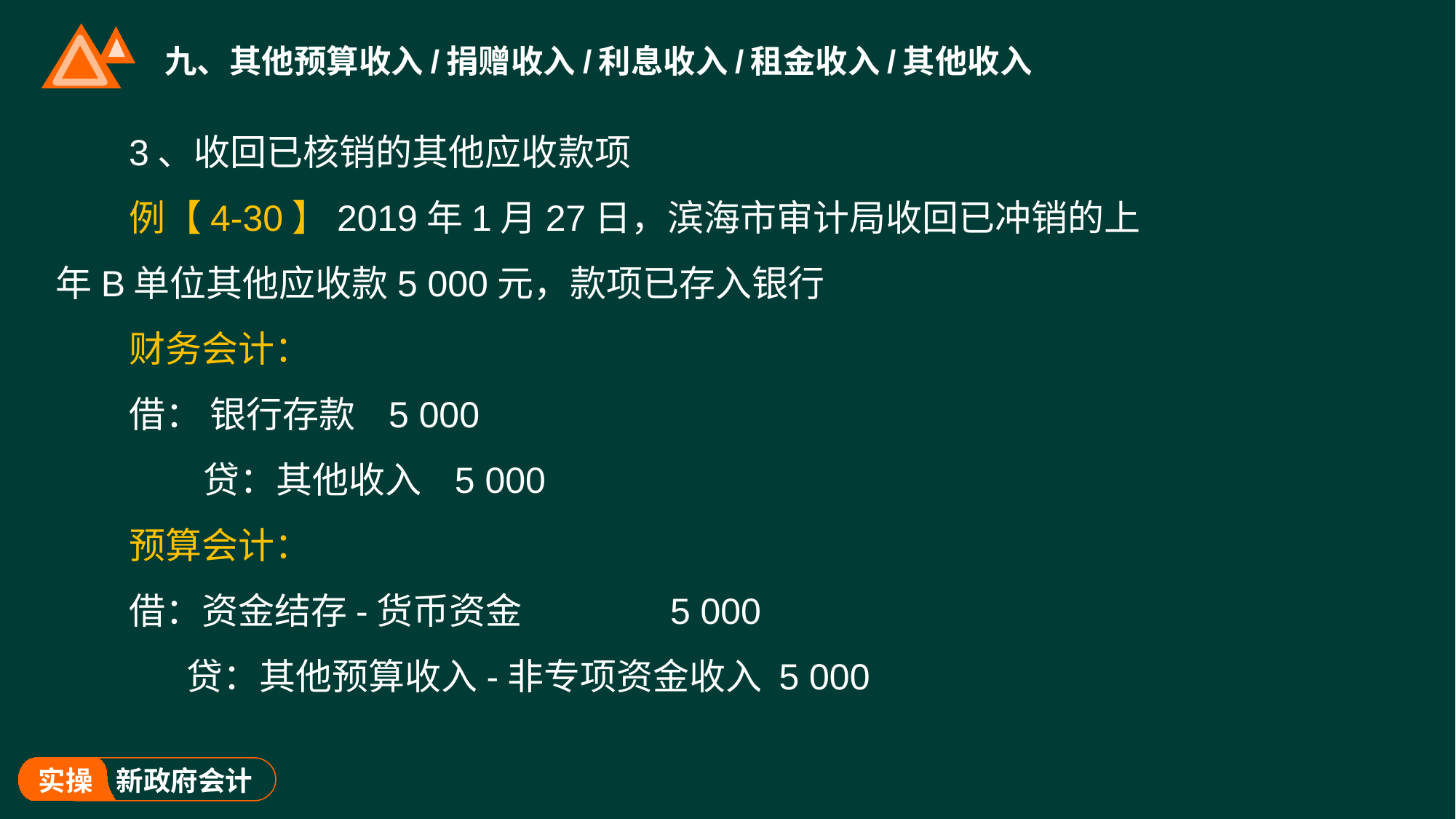

# 九、其他预算收入/捐赠收入/利息收入/租金收入/其他收入
3、收回已核销的其他应收款项
例【4-30】2019年1月27日，滨海市审计局收回已冲销的上年B单位其他应收款5 000元，款项已存入银行
财务会计：
借： 银行存款   5 000
        贷：其他收入   5 000
预算会计：
借：资金结存-货币资金                 5 000
      贷：其他预算收入-非专项资金收入 5 000